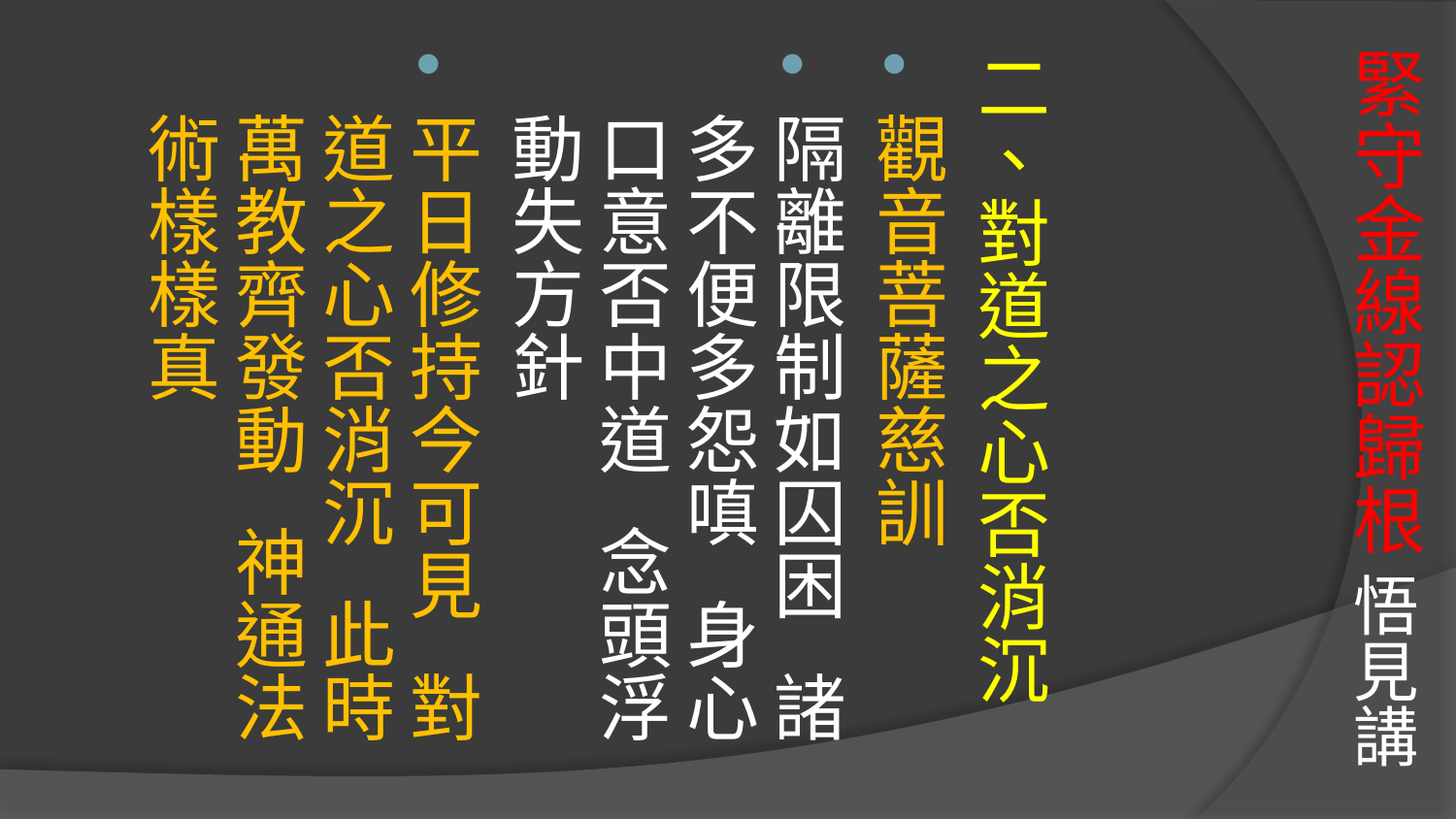

# 緊守金線認歸根 悟見講
二、對道之心否消沉
觀音菩薩慈訓
隔離限制如囚困   諸多不便多怨嗔   身心口意否中道   念頭浮動失方針
平日修持今可見   對道之心否消沉   此時萬教齊發動   神通法術樣樣真